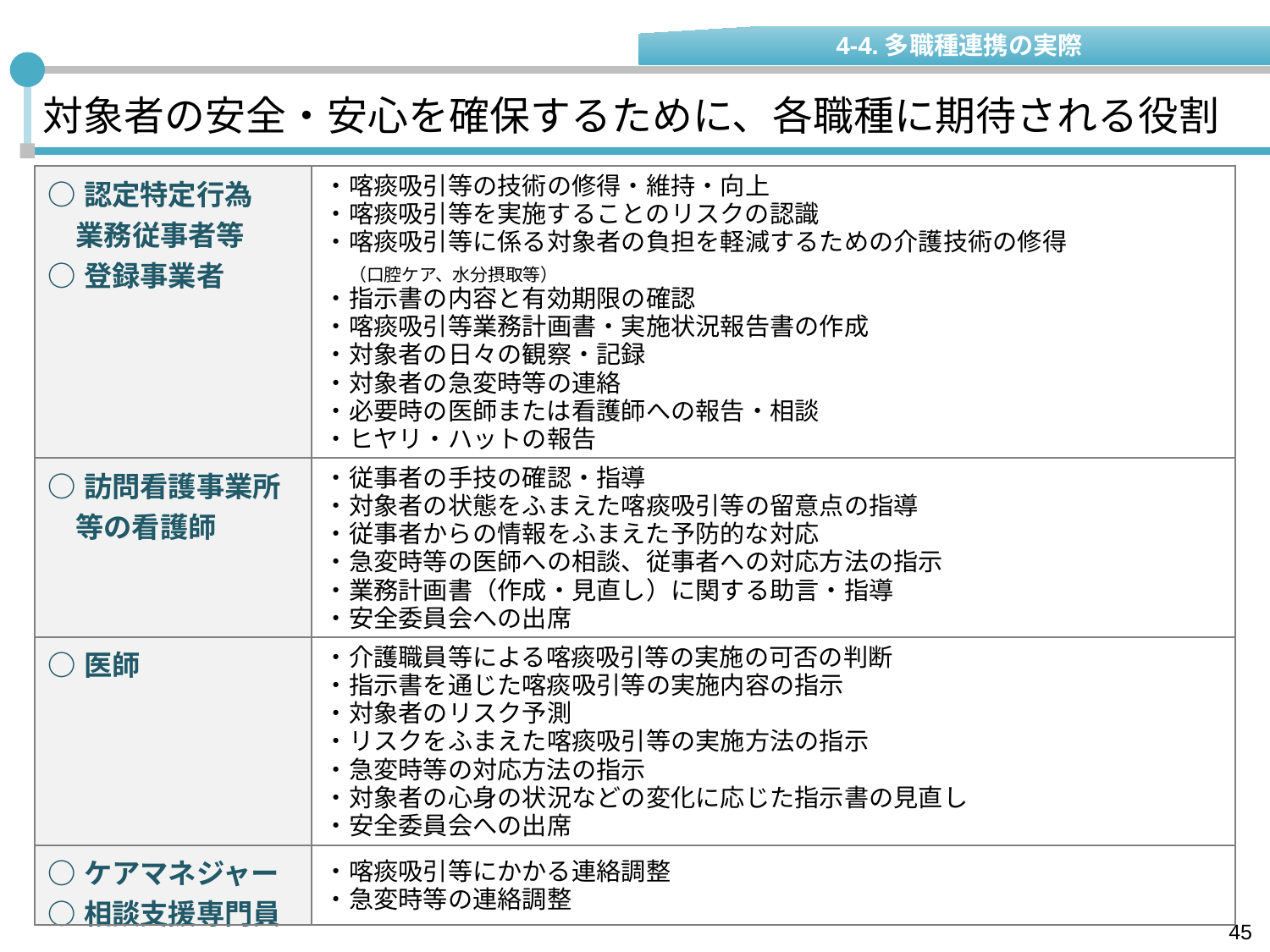

4-4.多職種連携の実際
# 対象者の安全・安心を確保するために、各職種に期待される役割
| ○認定特定行為 　業務従事者等 ○登録事業者 | ・喀痰吸引等の技術の修得・維持・向上 ・喀痰吸引等を実施することのリスクの認識 ・喀痰吸引等に係る対象者の負担を軽減するための介護技術の修得 （口腔ケア、水分摂取等） ・指示書の内容と有効期限の確認 ・喀痰吸引等業務計画書・実施状況報告書の作成 ・対象者の日々の観察・記録 ・対象者の急変時等の連絡 ・必要時の医師または看護師への報告・相談 ・ヒヤリ・ハットの報告 |
| --- | --- |
| ○訪問看護事業所 　等の看護師 | ・従事者の手技の確認・指導 ・対象者の状態をふまえた喀痰吸引等の留意点の指導 ・従事者からの情報をふまえた予防的な対応 ・急変時等の医師への相談、従事者への対応方法の指示 ・業務計画書（作成・見直し）に関する助言・指導 ・安全委員会への出席 |
| ○医師 | ・介護職員等による喀痰吸引等の実施の可否の判断 ・指示書を通じた喀痰吸引等の実施内容の指示 ・対象者のリスク予測 ・リスクをふまえた喀痰吸引等の実施方法の指示 ・急変時等の対応方法の指示 ・対象者の心身の状況などの変化に応じた指示書の見直し ・安全委員会への出席 |
| ○ケアマネジャー ○相談支援専門員 | ・喀痰吸引等にかかる連絡調整 ・急変時等の連絡調整 |
45